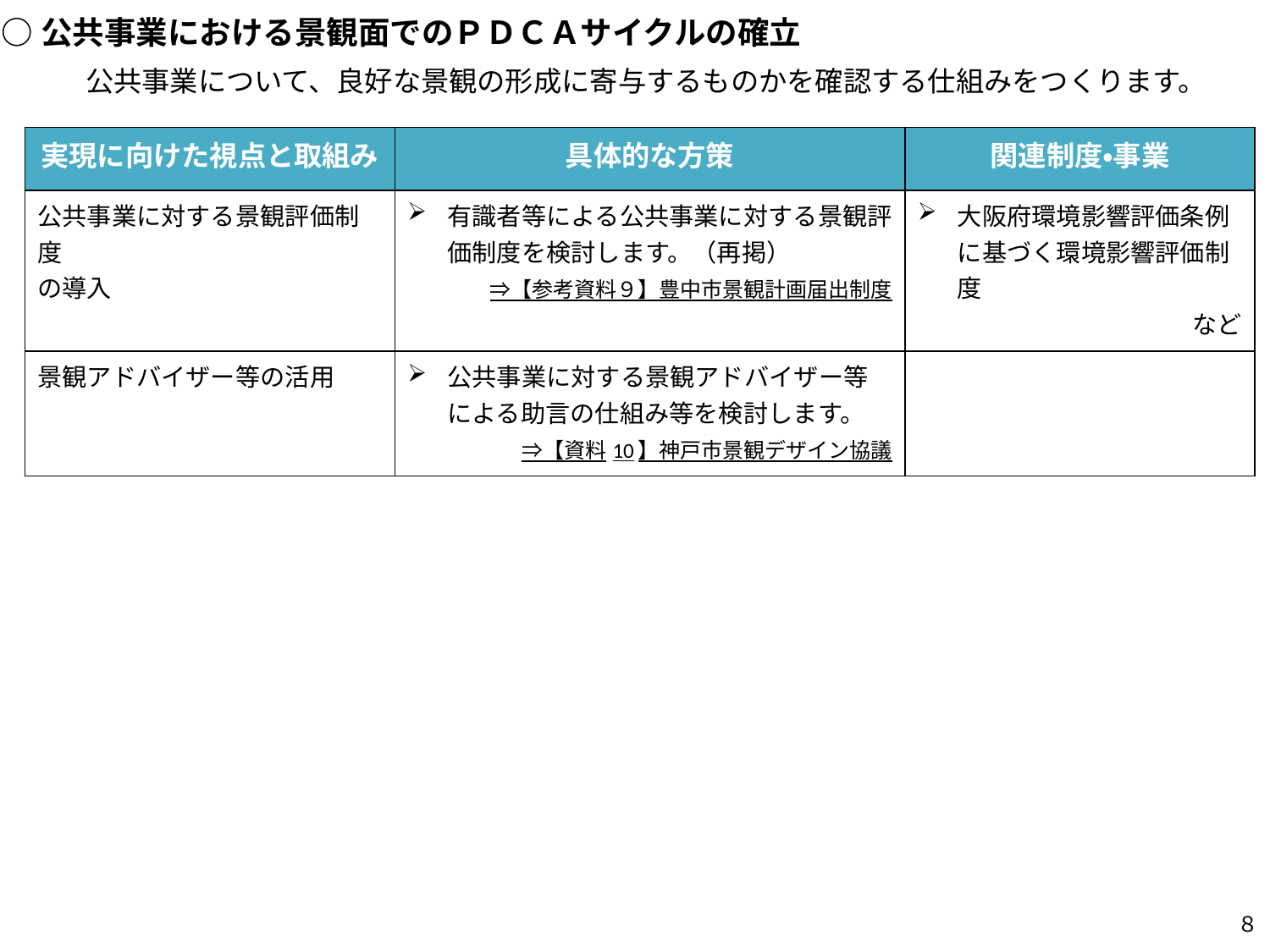

○公共事業における景観面でのＰＤＣＡサイクルの確立
　公共事業について、良好な景観の形成に寄与するものかを確認する仕組みをつくります。
| 実現に向けた視点と取組み | 具体的な方策 | 関連制度・事業 |
| --- | --- | --- |
| 公共事業に対する景観評価制度 の導入 | 有識者等による公共事業に対する景観評価制度を検討します。（再掲） 　⇒【参考資料９】豊中市景観計画届出制度 | 大阪府環境影響評価条例に基づく環境影響評価制度 など |
| 景観アドバイザー等の活用 | 公共事業に対する景観アドバイザー等による助言の仕組み等を検討します。 　⇒【資料10】神戸市景観デザイン協議 |  |
８